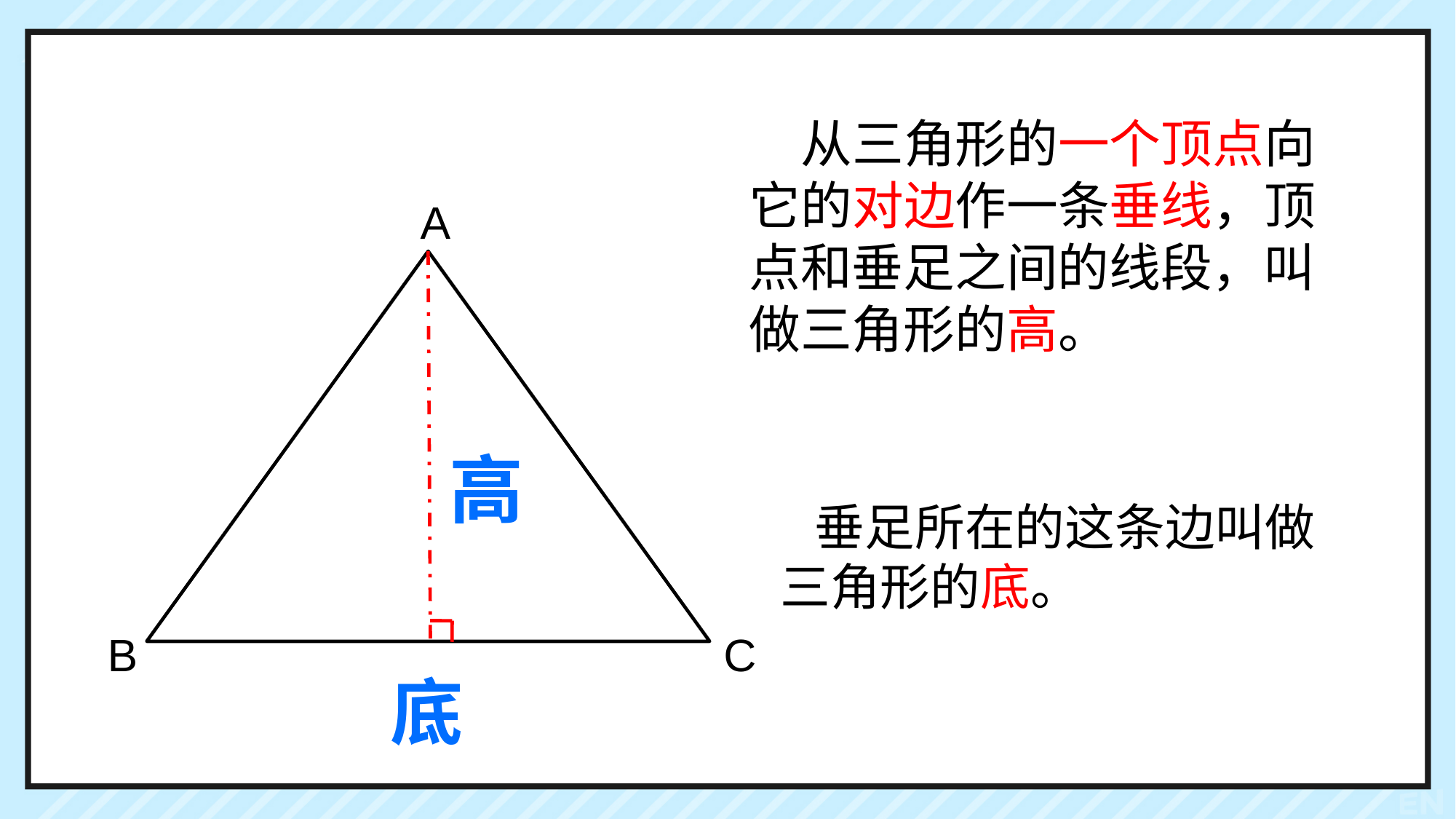

从三角形的一个顶点向它的对边作一条垂线，顶点和垂足之间的线段，叫做三角形的高。
A

高
  垂足所在的这条边叫做三角形的底。

B
C
底